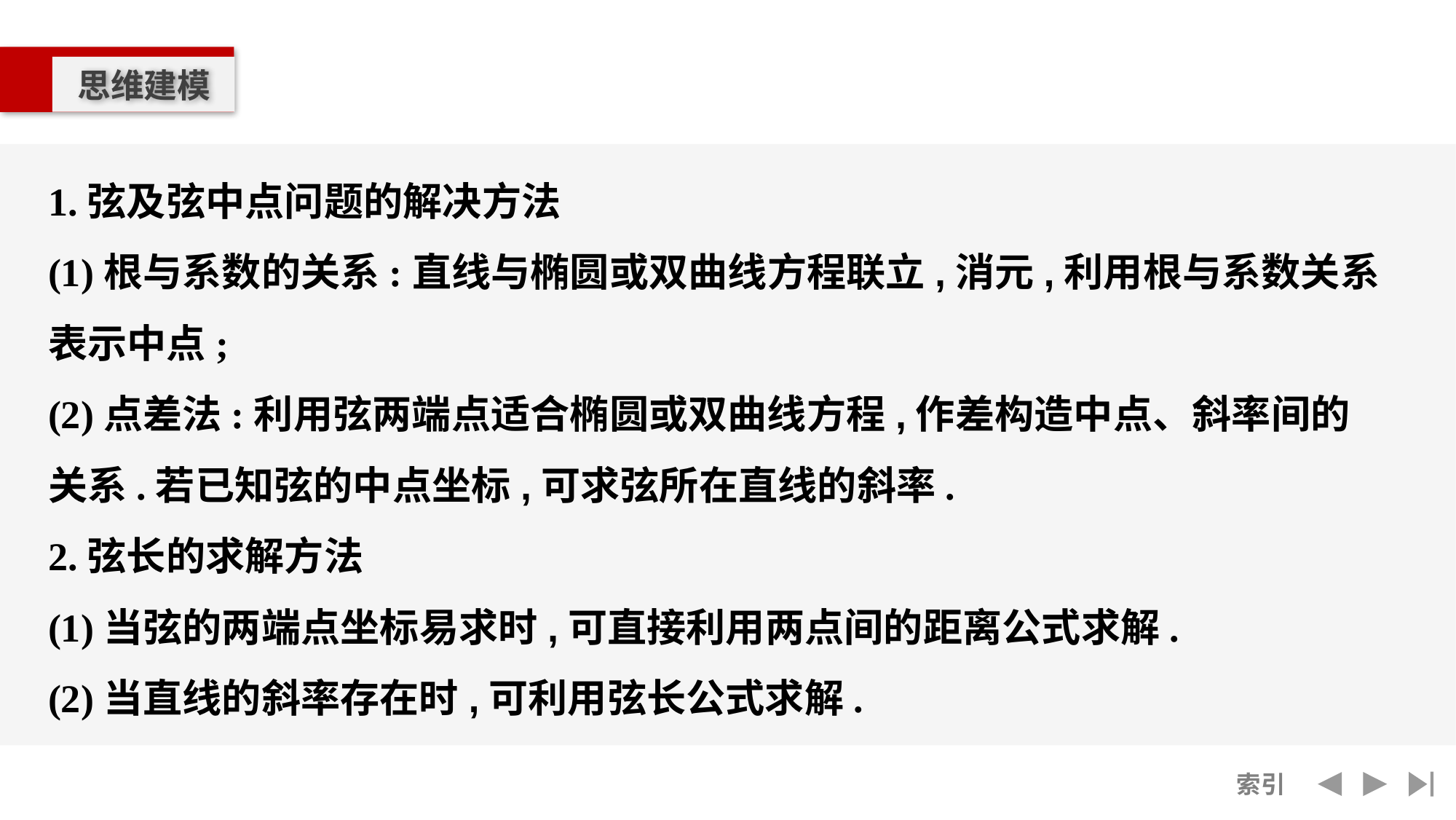

思维建模

1.弦及弦中点问题的解决方法
(1)根与系数的关系:直线与椭圆或双曲线方程联立,消元,利用根与系数关系表示中点;
(2)点差法:利用弦两端点适合椭圆或双曲线方程,作差构造中点、斜率间的关系.若已知弦的中点坐标,可求弦所在直线的斜率.
2.弦长的求解方法
(1)当弦的两端点坐标易求时,可直接利用两点间的距离公式求解.
(2)当直线的斜率存在时,可利用弦长公式求解.